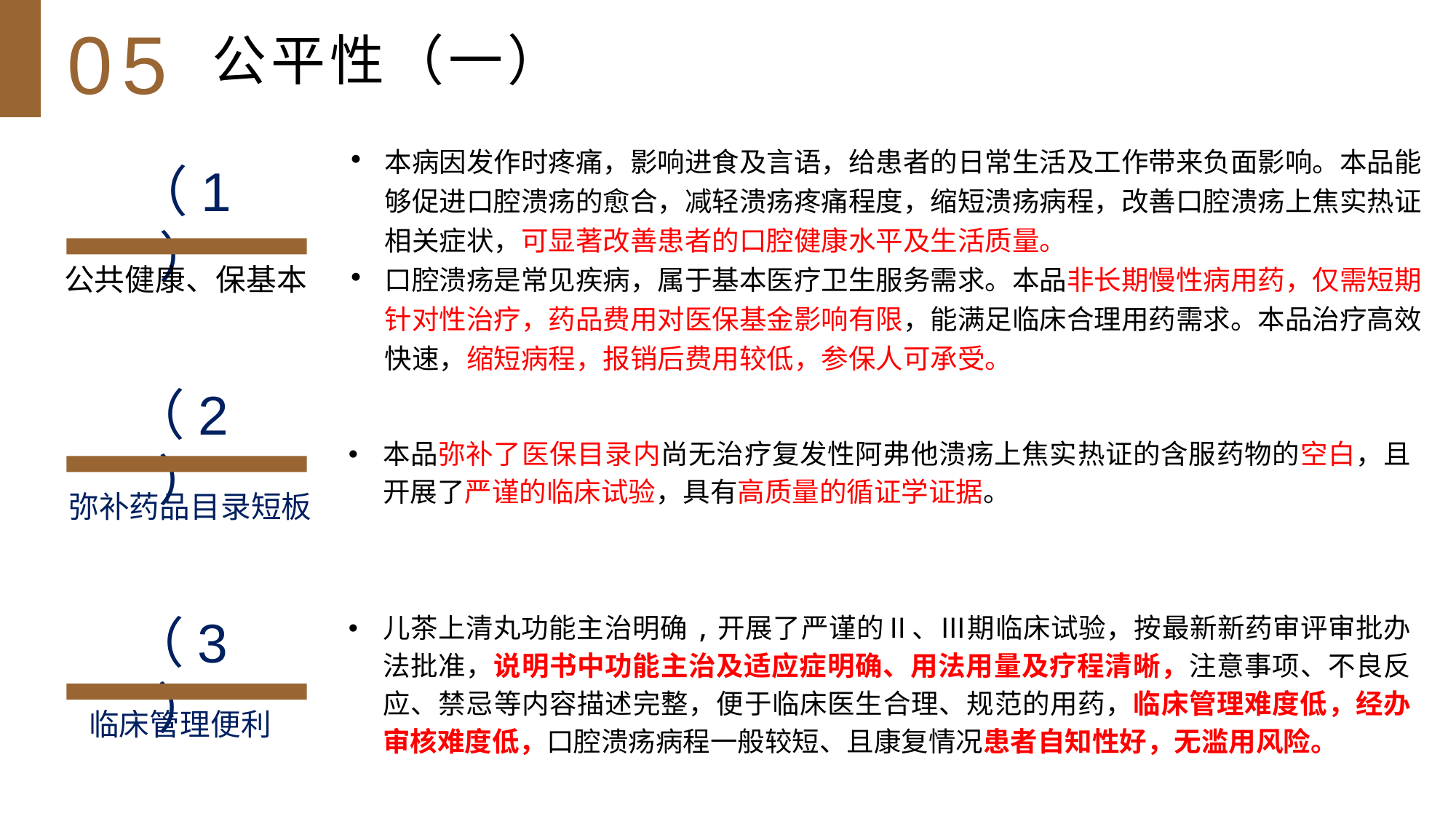

05
公平性（一）
本病因发作时疼痛，影响进食及言语，给患者的日常生活及工作带来负面影响。本品能够促进口腔溃疡的愈合，减轻溃疡疼痛程度，缩短溃疡病程，改善口腔溃疡上焦实热证相关症状，可显著改善患者的口腔健康水平及生活质量。
口腔溃疡是常见疾病，属于基本医疗卫生服务需求。本品非长期慢性病用药，仅需短期针对性治疗，药品费用对医保基金影响有限，能满足临床合理用药需求。本品治疗高效快速，缩短病程，报销后费用较低，参保人可承受。
（1）

公共健康、保基本
（2）
本品弥补了医保目录内尚无治疗复发性阿弗他溃疡上焦实热证的含服药物的空白，且开展了严谨的临床试验，具有高质量的循证学证据。

弥补药品目录短板

儿茶上清丸功能主治明确,开展了严谨的Ⅱ、Ⅲ期临床试验，按最新新药审评审批办法批准，说明书中功能主治及适应症明确、用法用量及疗程清晰，注意事项、不良反应、禁忌等内容描述完整，便于临床医生合理、规范的用药，临床管理难度低，经办审核难度低，口腔溃疡病程一般较短、且康复情况患者自知性好，无滥用风险。
（3）

临床管理便利